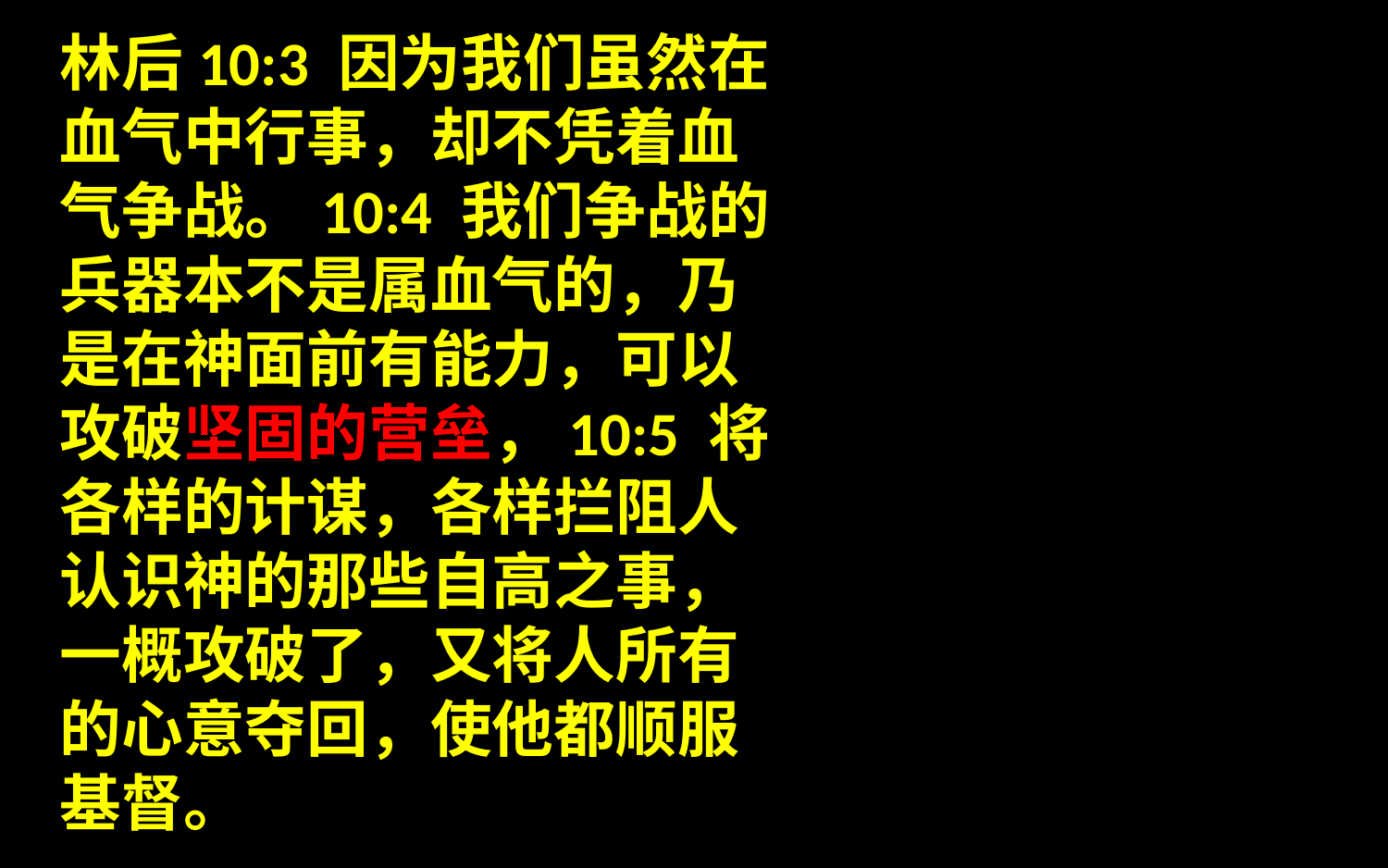

林后10:3 因为我们虽然在血气中行事，却不凭着血气争战。10:4 我们争战的兵器本不是属血气的，乃是在神面前有能力，可以攻破坚固的营垒，10:5 将各样的计谋，各样拦阻人认识神的那些自高之事，一概攻破了，又将人所有的心意夺回，使他都顺服基督。